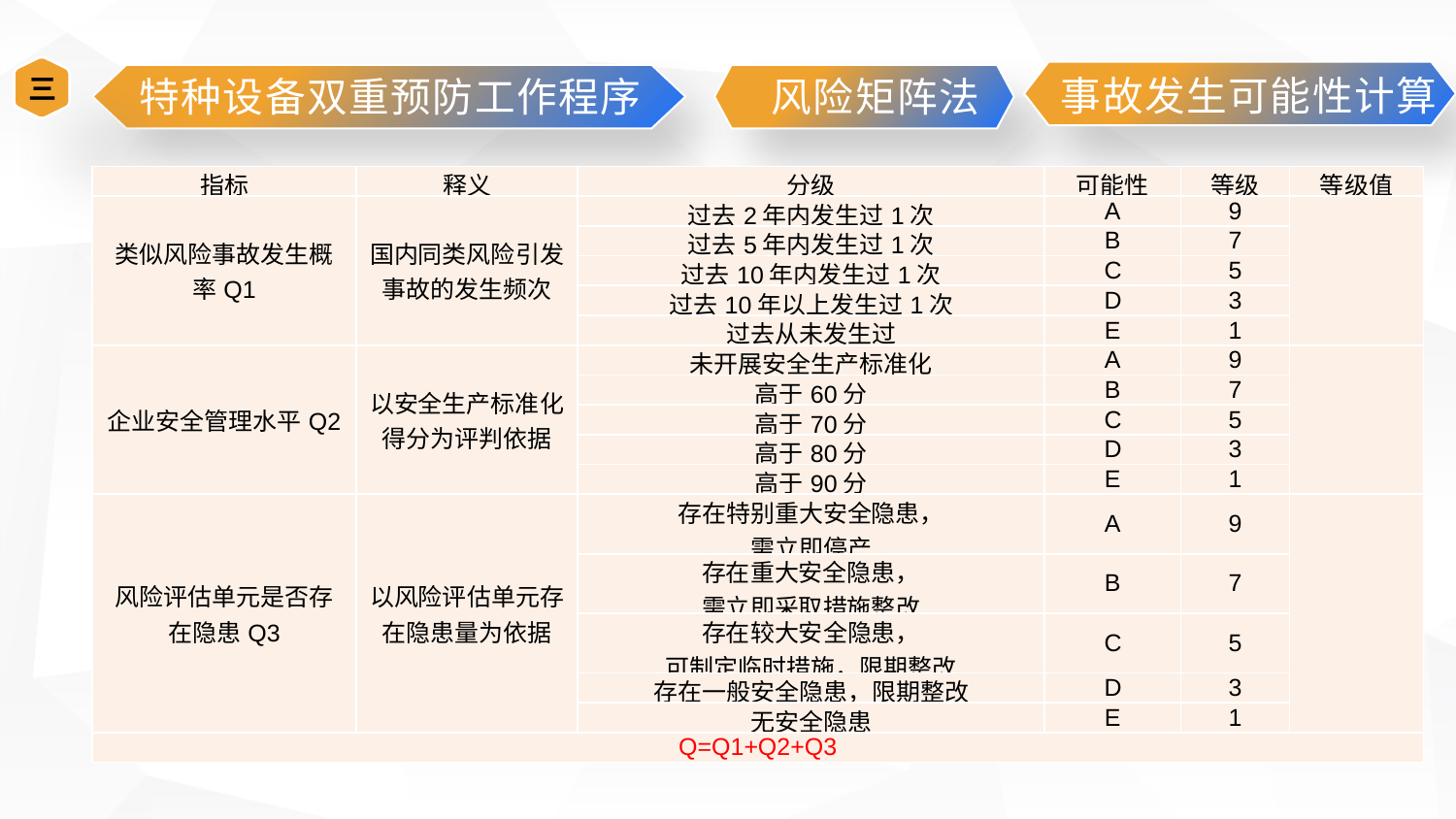

三
事故发生可能性计算

特种设备双重预防工作程序

 风险矩阵法
| 指标 | 释义 | 分级 | 可能性 | 等级 | 等级值 |
| --- | --- | --- | --- | --- | --- |
| 类似风险事故发生概率Q1 | 国内同类风险引发事故的发生频次 | 过去2年内发生过1次 | A | 9 |  |
|  |  | 过去5年内发生过1次 | B | 7 |  |
|  |  | 过去10年内发生过1次 | C | 5 |  |
|  |  | 过去10年以上发生过1次 | D | 3 |  |
|  |  | 过去从未发生过 | E | 1 |  |
| 企业安全管理水平Q2 | 以安全生产标准化得分为评判依据 | 未开展安全生产标准化 | A | 9 |  |
|  |  | 高于60分 | B | 7 |  |
|  |  | 高于70分 | C | 5 |  |
|  |  | 高于80分 | D | 3 |  |
|  |  | 高于90分 | E | 1 |  |
| 风险评估单元是否存在隐患Q3 | 以风险评估单元存在隐患量为依据 | 存在特别重大安全隐患， 需立即停产 | A | 9 |  |
|  |  | 存在重大安全隐患， 需立即采取措施整改 | B | 7 |  |
|  |  | 存在较大安全隐患， 可制定临时措施，限期整改 | C | 5 |  |
|  |  | 存在一般安全隐患，限期整改 | D | 3 |  |
|  |  | 无安全隐患 | E | 1 |  |
| Q=Q1+Q2+Q3 |  |  |  |  |  |

61